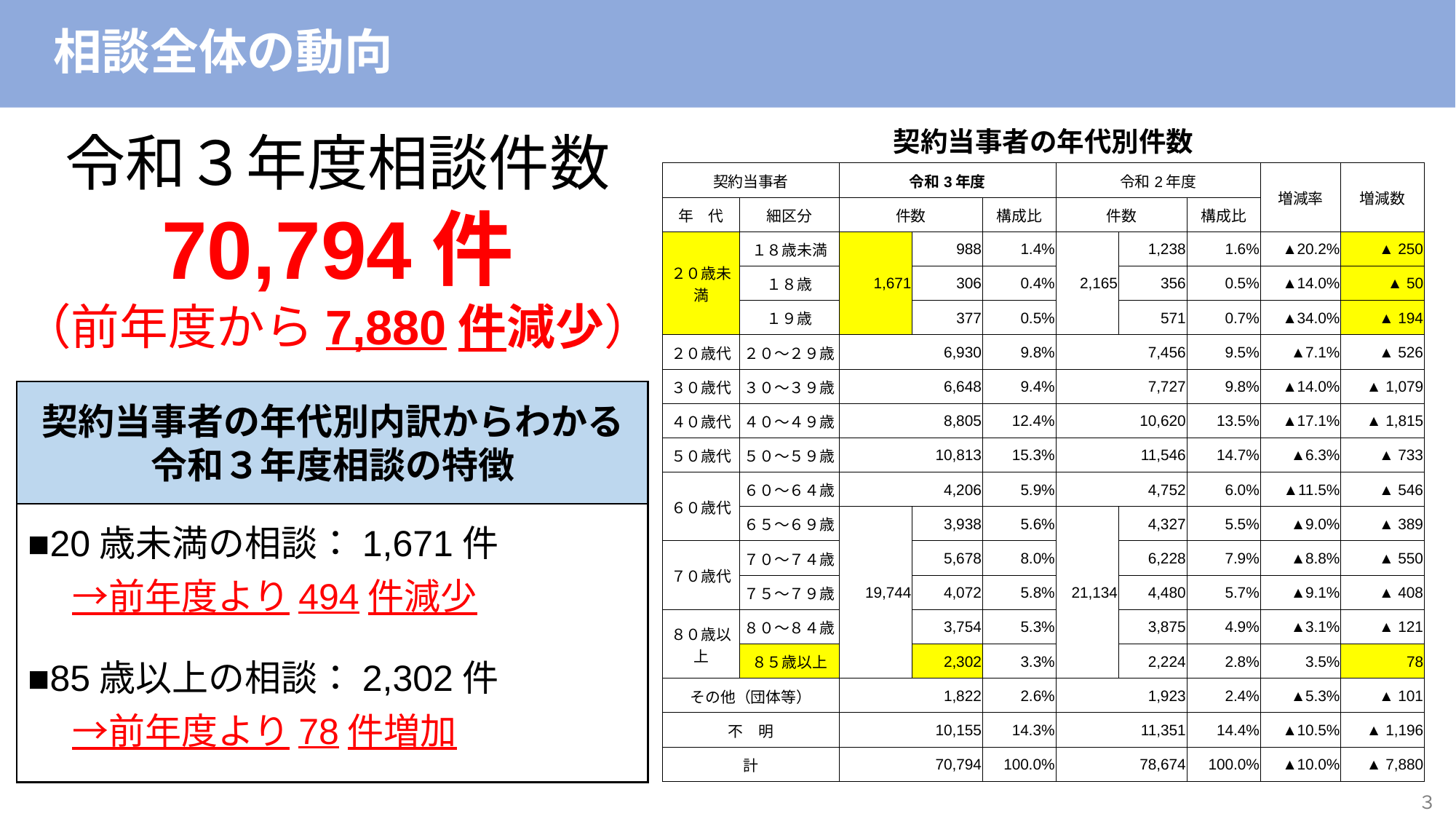

相談全体の動向
契約当事者の年代別件数
令和３年度相談件数
70,794件
（前年度から7,880件減少）
| 契約当事者 |  | 令和3年度 |  |  | 令和2年度 |  |  | 増減率 | 増減数 |
| --- | --- | --- | --- | --- | --- | --- | --- | --- | --- |
| 年　代 | 細区分 | 件数 |  | 構成比 | 件数 |  | 構成比 |  |  |
| ２０歳未満 | １８歳未満 | 1,671 | 988 | 1.4% | 2,165 | 1,238 | 1.6% | ▲20.2% | ▲ 250 |
|  | １８歳 |  | 306 | 0.4% |  | 356 | 0.5% | ▲14.0% | ▲ 50 |
|  | １９歳 |  | 377 | 0.5% |  | 571 | 0.7% | ▲34.0% | ▲ 194 |
| ２０歳代 | ２０～２９歳 | 6,930 |  | 9.8% | 7,456 |  | 9.5% | ▲7.1% | ▲ 526 |
| ３０歳代 | ３０～３９歳 | 6,648 |  | 9.4% | 7,727 |  | 9.8% | ▲14.0% | ▲ 1,079 |
| ４０歳代 | ４０～４９歳 | 8,805 |  | 12.4% | 10,620 |  | 13.5% | ▲17.1% | ▲ 1,815 |
| ５０歳代 | ５０～５９歳 | 10,813 |  | 15.3% | 11,546 |  | 14.7% | ▲6.3% | ▲ 733 |
| ６０歳代 | ６０～６４歳 | 4,206 |  | 5.9% | 4,752 |  | 6.0% | ▲11.5% | ▲ 546 |
|  | ６５～６９歳 | 19,744 | 3,938 | 5.6% | 21,134 | 4,327 | 5.5% | ▲9.0% | ▲ 389 |
| ７０歳代 | ７０～７４歳 |  | 5,678 | 8.0% |  | 6,228 | 7.9% | ▲8.8% | ▲ 550 |
|  | ７５～７９歳 |  | 4,072 | 5.8% |  | 4,480 | 5.7% | ▲9.1% | ▲ 408 |
| ８０歳以上 | ８０～８４歳 |  | 3,754 | 5.3% |  | 3,875 | 4.9% | ▲3.1% | ▲ 121 |
|  | ８５歳以上 |  | 2,302 | 3.3% |  | 2,224 | 2.8% | 3.5% | 78 |
| その他（団体等） |  | 1,822 |  | 2.6% | 1,923 |  | 2.4% | ▲5.3% | ▲ 101 |
| 不　明 |  | 10,155 |  | 14.3% | 11,351 |  | 14.4% | ▲10.5% | ▲ 1,196 |
| 計 |  | 70,794 |  | 100.0% | 78,674 |  | 100.0% | ▲10.0% | ▲ 7,880 |
契約当事者の年代別内訳からわかる
令和３年度相談の特徴

■20歳未満の相談：1,671件
　 →前年度より494件減少
■85歳以上の相談：2,302件
　 →前年度より78件増加
３